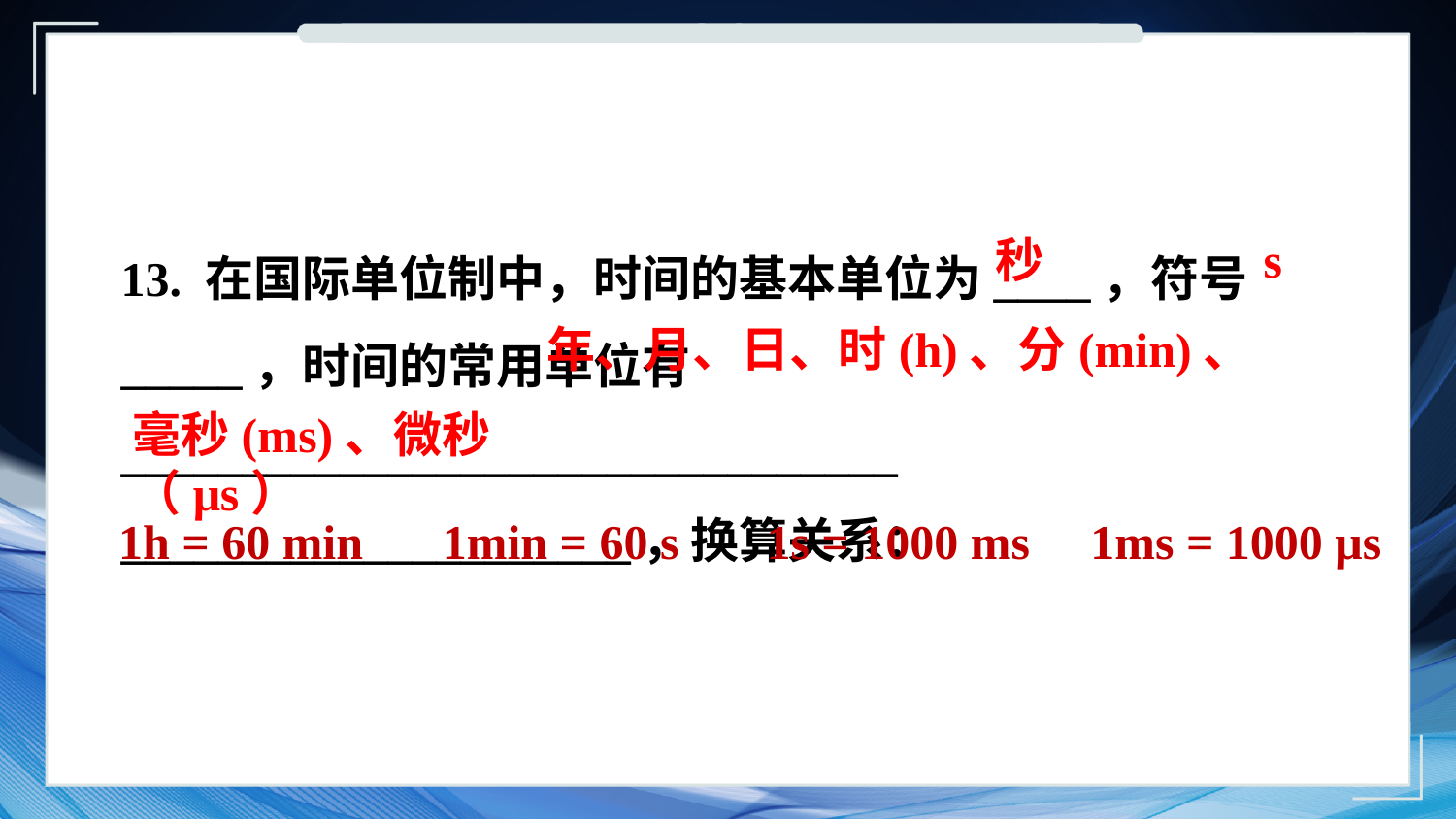

13. 在国际单位制中，时间的基本单位为____，符号_____，时间的常用单位有________________________________
_____________________，换算关系：
秒
s
年、月、日、时(h)、分(min)、
毫秒(ms)、微秒（μs）
1h = 60 min
1min = 60 s
1s = 1000 ms
1ms = 1000 μs